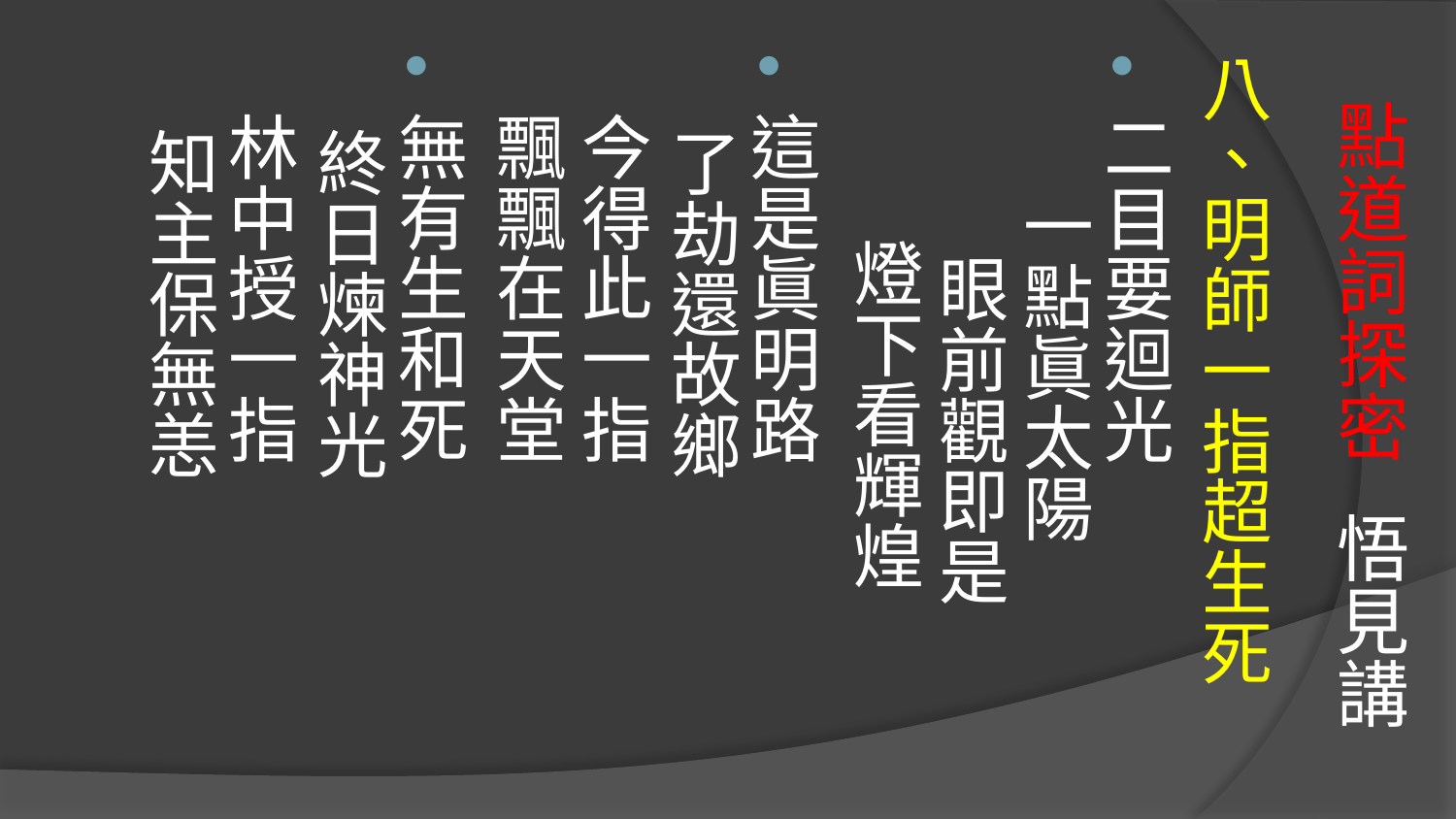

八、明師一指超生死
二目要迴光                         一點眞太陽                        眼前觀即是                   燈下看輝煌
這是眞明路                     了劫還故鄉
今得此一指                    飄飄在天堂
無有生和死                     終日煉神光                  林中授一指                     知主保無恙

# 點道詞探密   悟見講